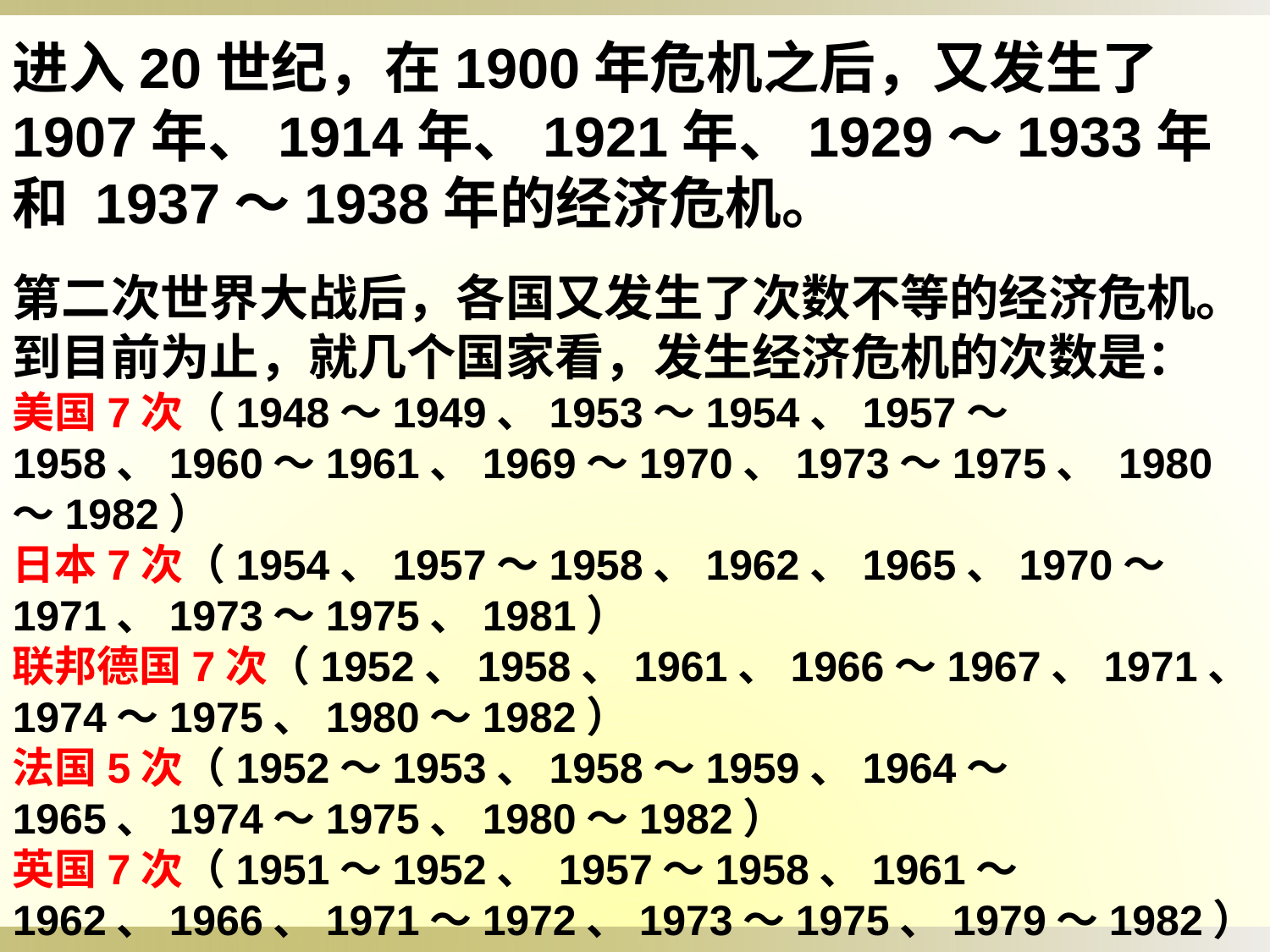

进入20世纪，在1900年危机之后，又发生了1907年、1914年、1921年、1929～1933年和 1937～1938年的经济危机。
第二次世界大战后，各国又发生了次数不等的经济危机。到目前为止，就几个国家看，发生经济危机的次数是：
美国7次（1948～1949、1953～1954、1957～1958、1960～1961、1969～1970、1973～1975、 1980～1982）
日本7次（1954、1957～1958、1962、1965、1970～1971、1973～1975、1981）
联邦德国7次（1952、1958、1961、1966～1967、1971、1974～1975、1980～1982）
法国5次（1952～1953、1958～1959、1964～1965、1974～1975、1980～1982）
英国7次（1951～1952、 1957～1958、1961～1962、1966、1971～1972、1973～1975、1979～1982）